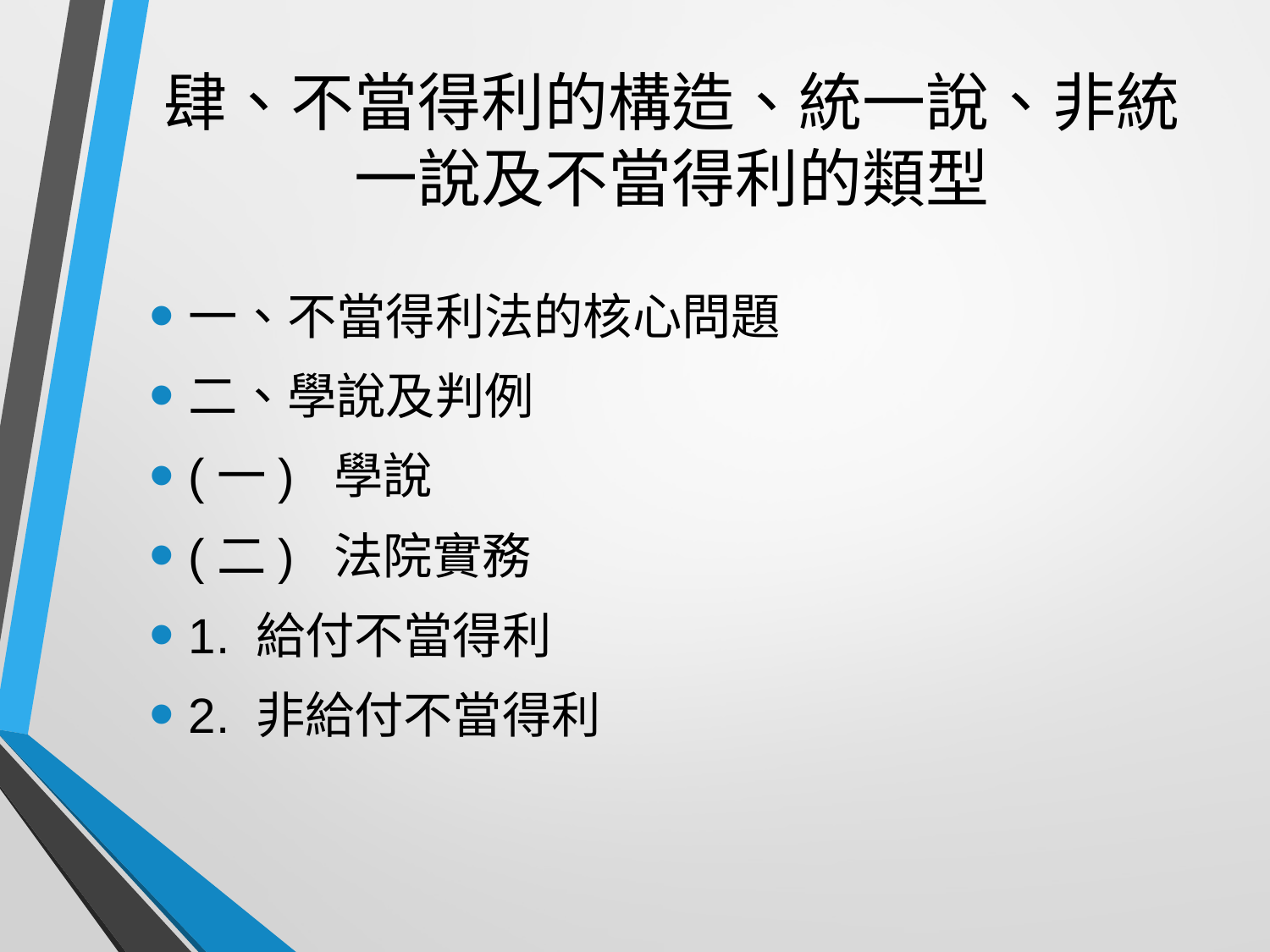

# 肆、不當得利的構造、統一說、非統一說及不當得利的類型
一、不當得利法的核心問題
二、學說及判例
(一)  學說
(二)  法院實務
1. 給付不當得利
2. 非給付不當得利